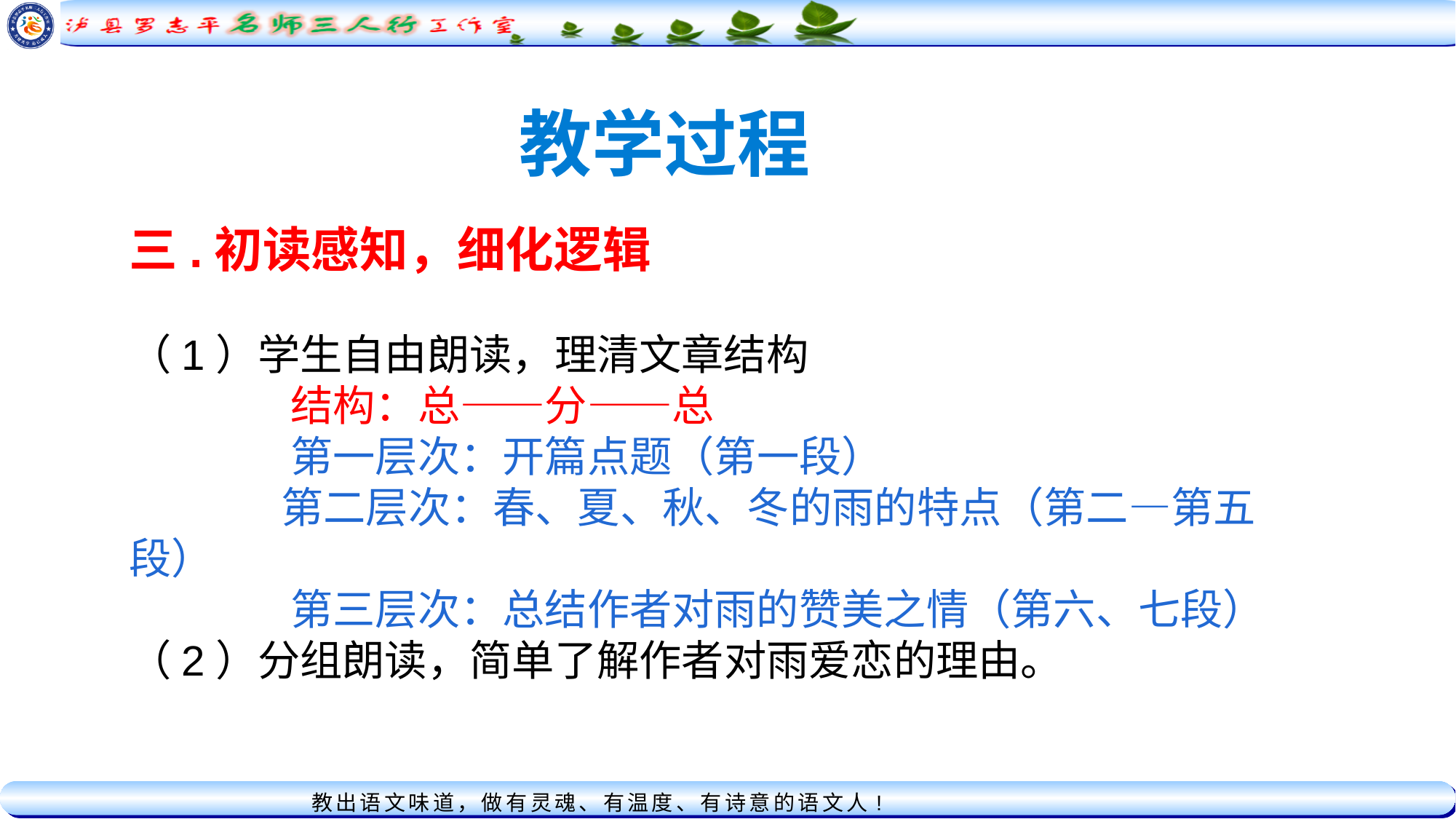

教学过程
三.初读感知，细化逻辑

（1）学生自由朗读，理清文章结构
                结构：总——分——总
                第一层次：开篇点题（第一段）
               第二层次：春、夏、秋、冬的雨的特点（第二—第五段）
                第三层次：总结作者对雨的赞美之情（第六、七段）
（2）分组朗读，简单了解作者对雨爱恋的理由。